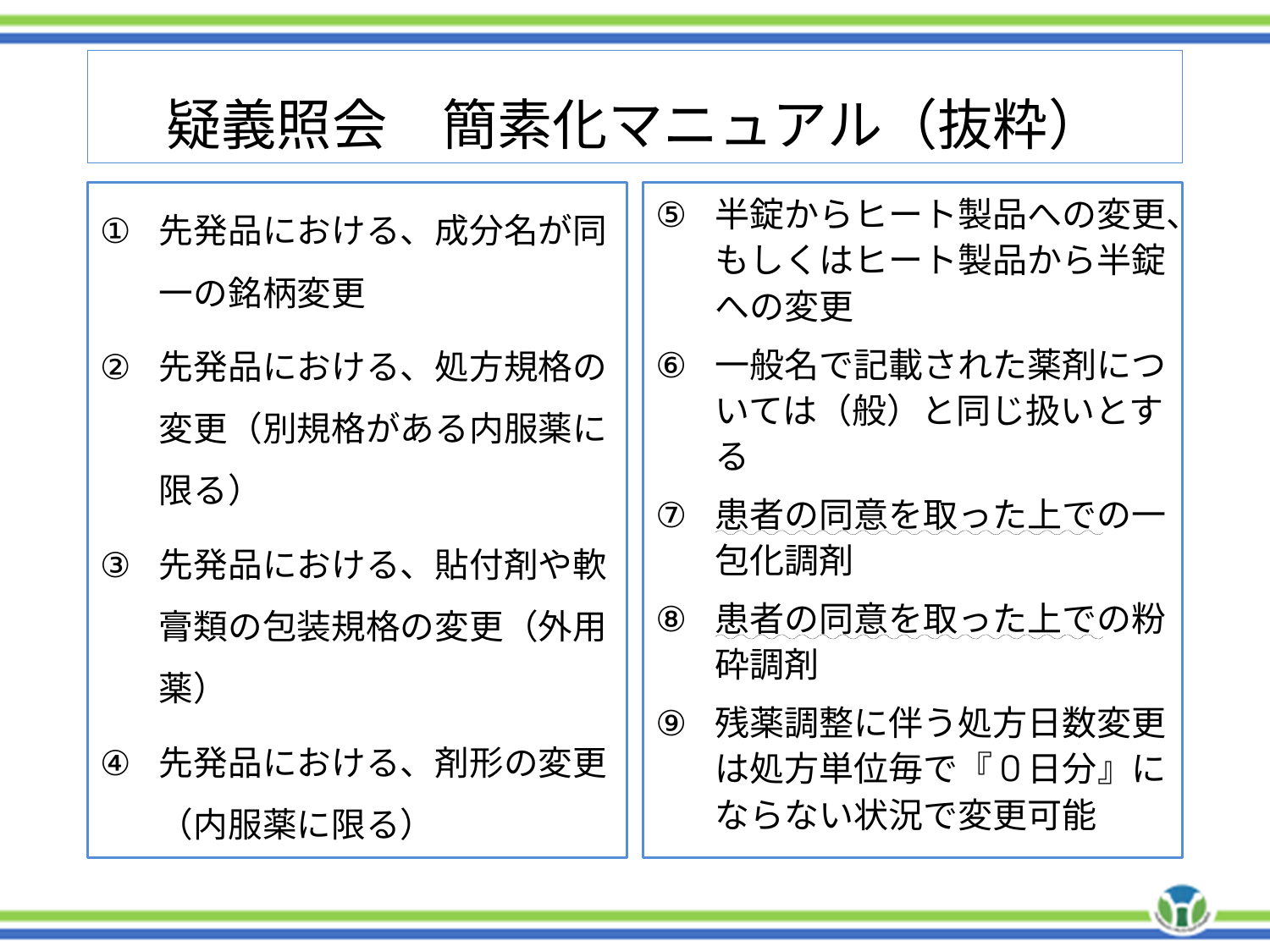

# 疑義照会　簡素化マニュアル（抜粋）
先発品における、成分名が同一の銘柄変更
先発品における、処方規格の変更（別規格がある内服薬に限る）
先発品における、貼付剤や軟膏類の包装規格の変更（外用薬）
先発品における、剤形の変更（内服薬に限る）
半錠からヒート製品への変更、もしくはヒート製品から半錠への変更
一般名で記載された薬剤については（般）と同じ扱いとする
患者の同意を取った上での一包化調剤
患者の同意を取った上での粉砕調剤
残薬調整に伴う処方日数変更は処方単位毎で『0日分』にならない状況で変更可能